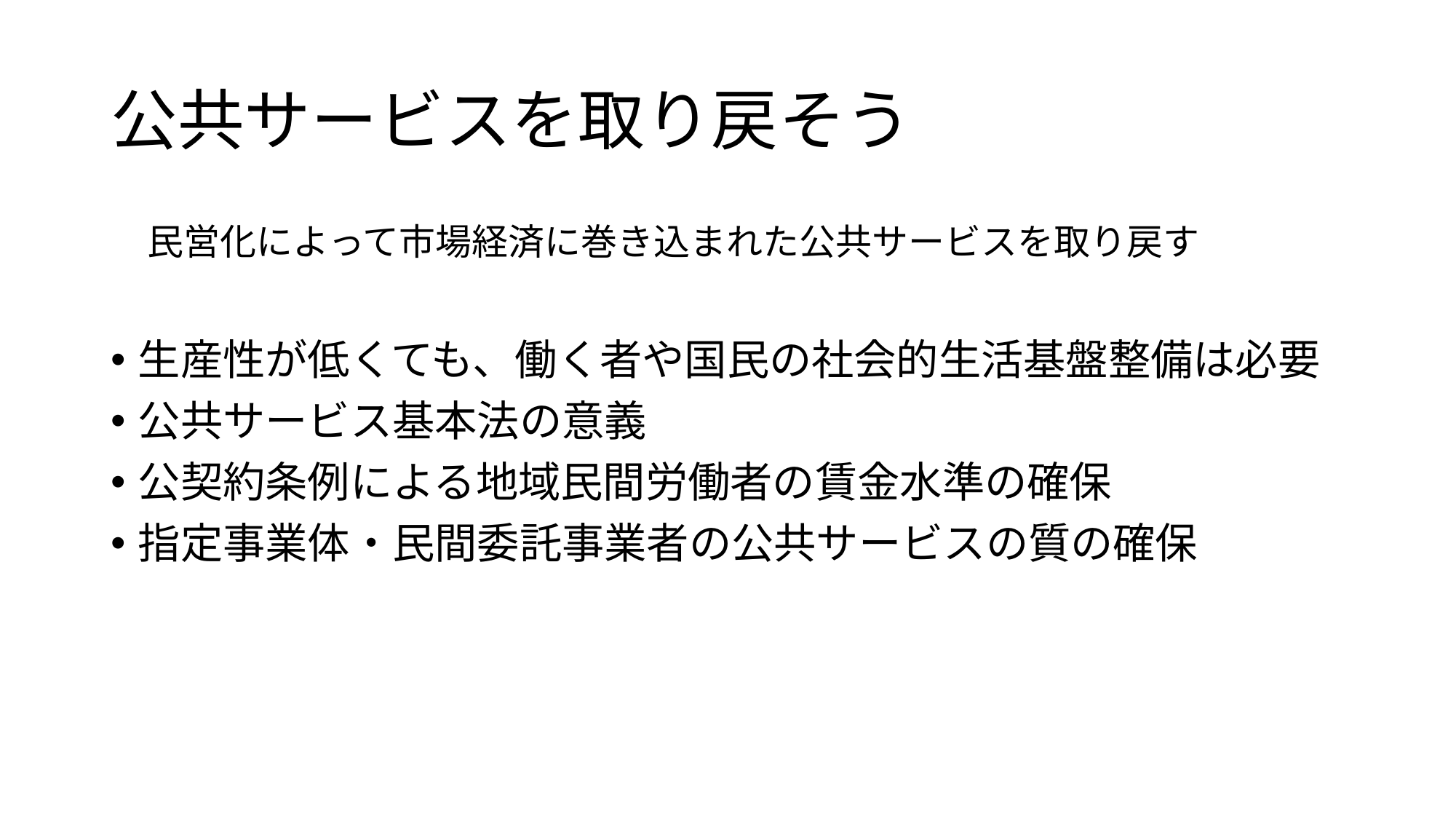

# 公共サービスを取り戻そう
　民営化によって市場経済に巻き込まれた公共サービスを取り戻す

生産性が低くても、働く者や国民の社会的生活基盤整備は必要
公共サービス基本法の意義
公契約条例による地域民間労働者の賃金水準の確保
指定事業体・民間委託事業者の公共サービスの質の確保